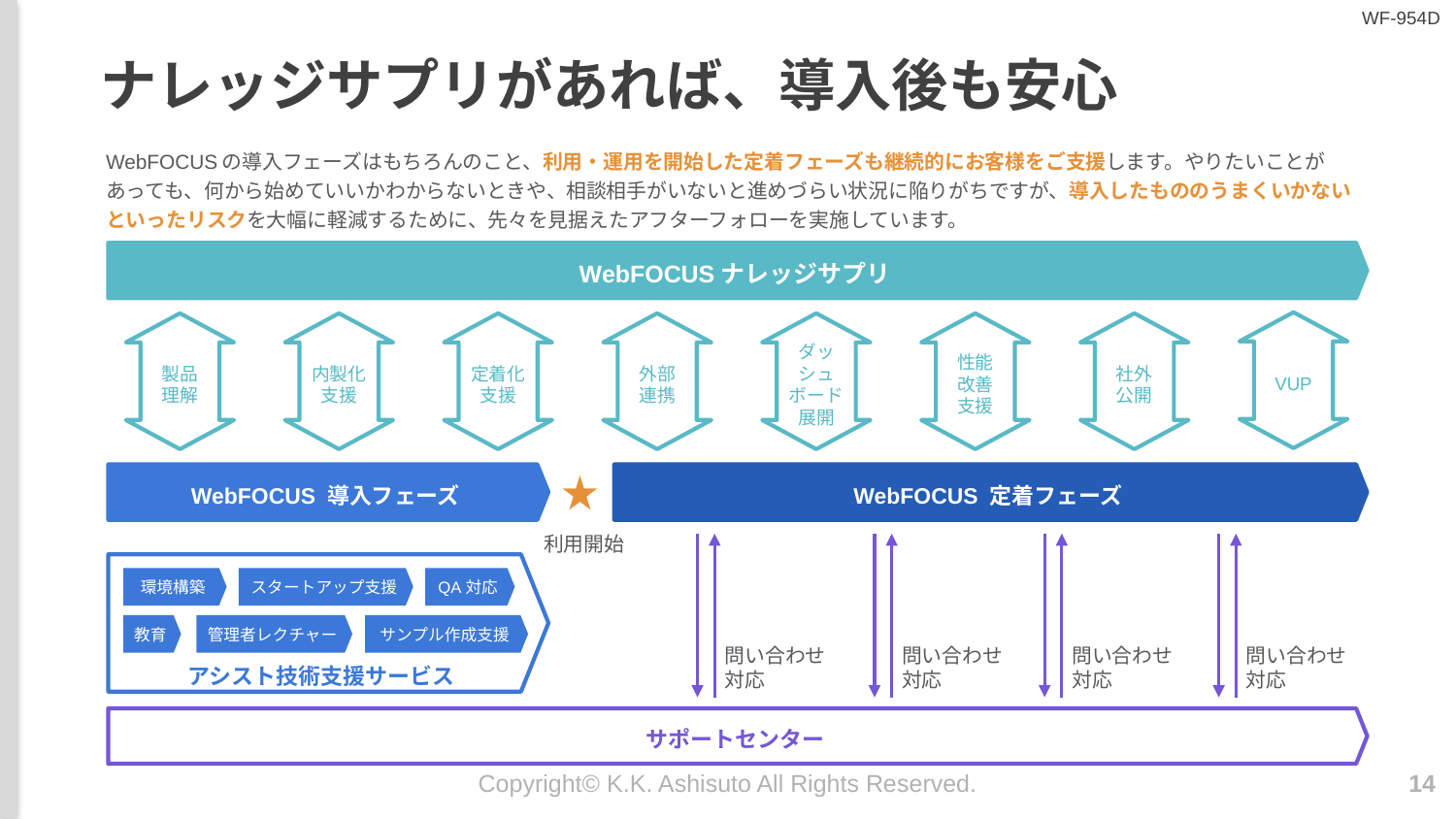

# ナレッジサプリがあれば、導入後も安心
WebFOCUSの導入フェーズはもちろんのこと、利用・運用を開始した定着フェーズも継続的にお客様をご支援します。やりたいことがあっても、何から始めていいかわからないときや、相談相手がいないと進めづらい状況に陥りがちですが、導入したもののうまくいかないといったリスクを大幅に軽減するために、先々を見据えたアフターフォローを実施しています。
WebFOCUSナレッジサプリ
VUP
製品
理解
内製化支援
定着化
支援
外部
連携
ダッシュボード展開
性能
改善
支援
社外
公開
WebFOCUS 導入フェーズ
WebFOCUS 定着フェーズ

利用開始
アシスト技術支援サービス
環境構築
スタートアップ支援
QA対応
教育
管理者レクチャー
サンプル作成支援
問い合わせ対応
問い合わせ対応
問い合わせ対応
問い合わせ対応
サポートセンター
Copyright© K.K. Ashisuto All Rights Reserved.
14